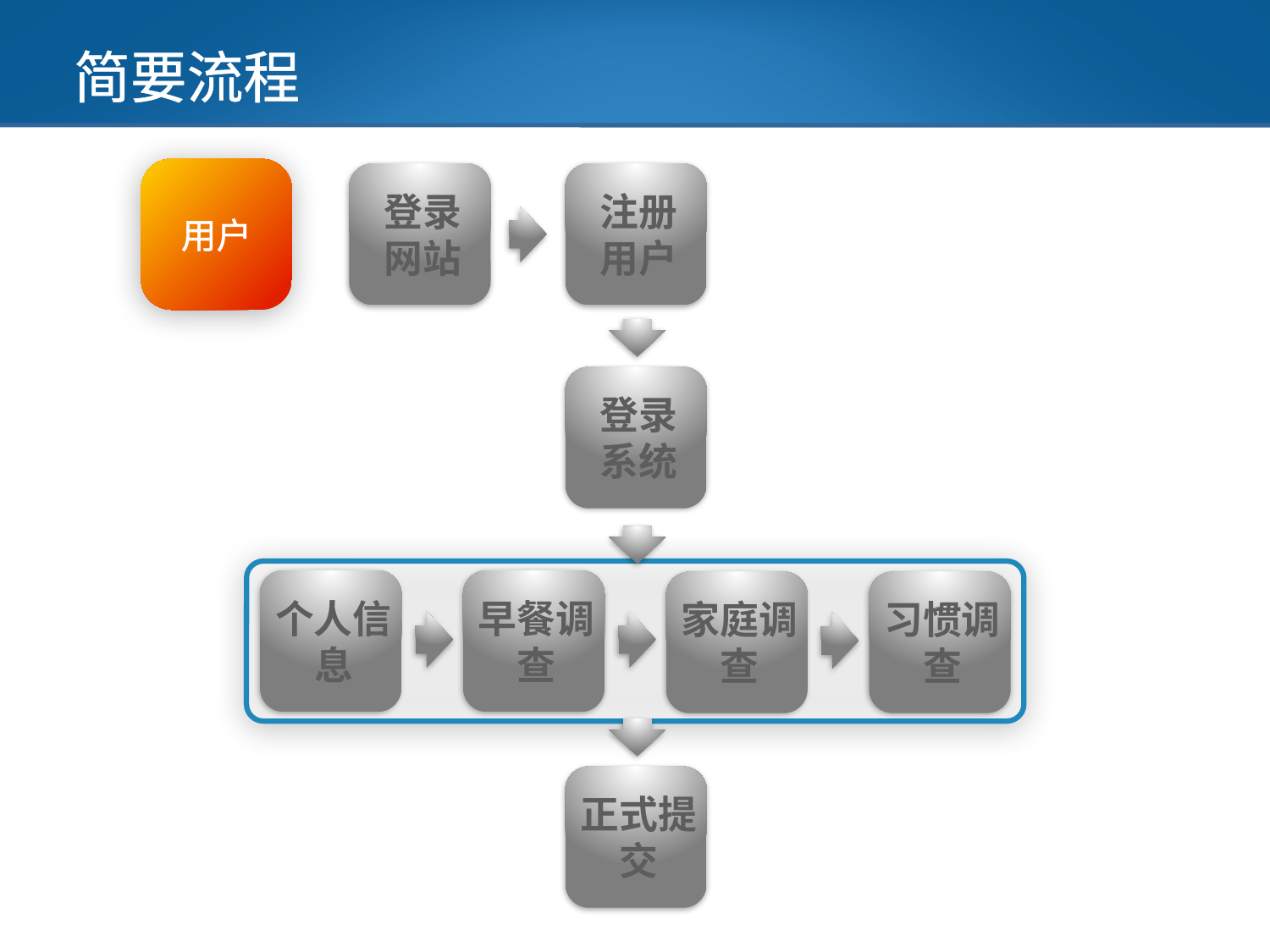

# 简要流程
用户

登录
网站

注册
用户

登录
系统

个人信息

早餐调查

家庭调查

习惯调查

正式提交